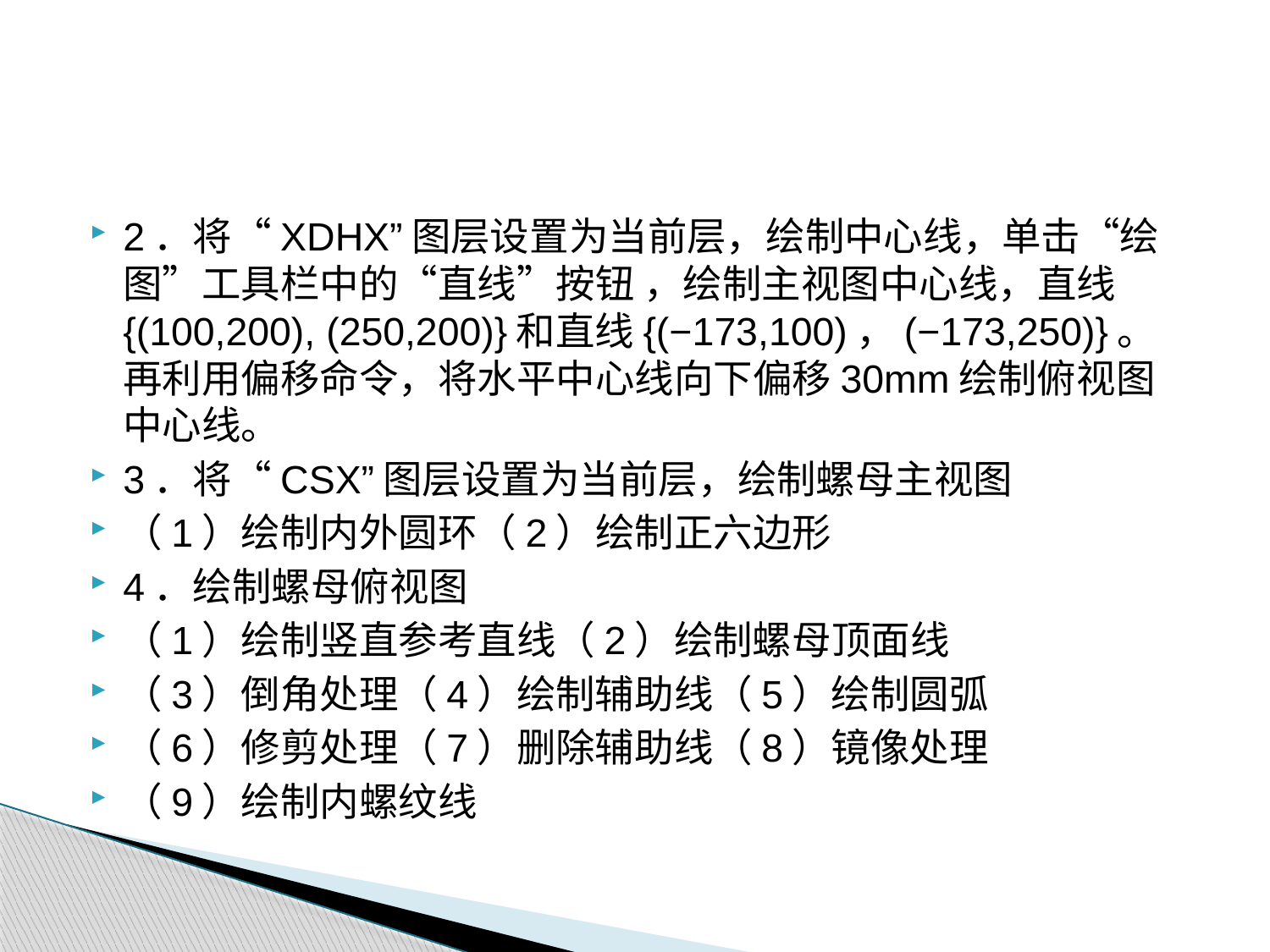

2．将“XDHX”图层设置为当前层，绘制中心线，单击“绘图”工具栏中的“直线”按钮 ，绘制主视图中心线，直线{(100,200), (250,200)}和直线{(−173,100)，(−173,250)}。再利用偏移命令，将水平中心线向下偏移30mm绘制俯视图中心线。
3．将“CSX”图层设置为当前层，绘制螺母主视图
（1）绘制内外圆环（2）绘制正六边形
4．绘制螺母俯视图
（1）绘制竖直参考直线（2）绘制螺母顶面线
（3）倒角处理（4）绘制辅助线（5）绘制圆弧
（6）修剪处理（7）删除辅助线（8）镜像处理
（9）绘制内螺纹线